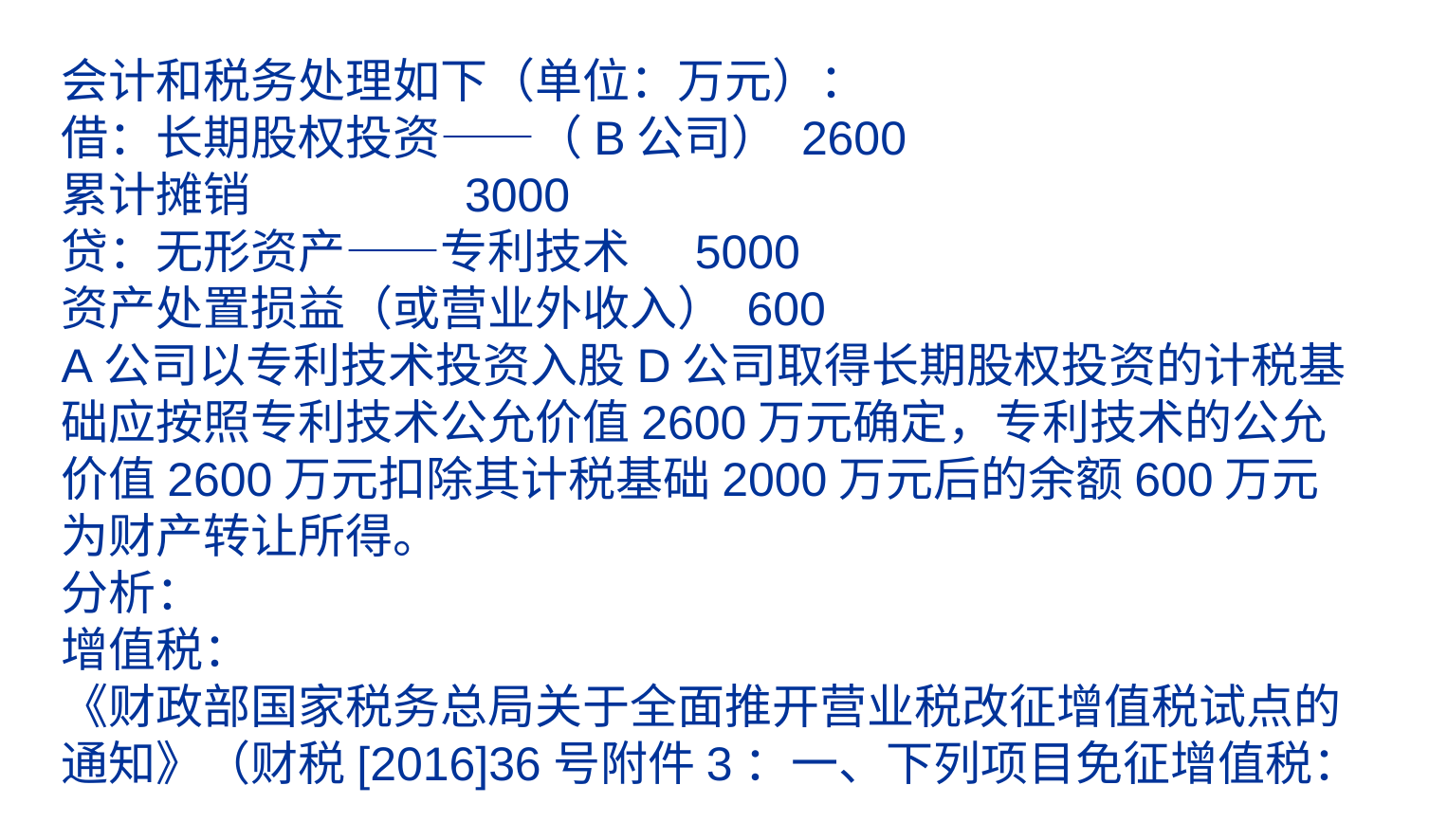

# 会计和税务处理如下（单位：万元）： 借：长期股权投资——（B公司） 2600 累计摊销                   3000 贷：无形资产——专利技术     5000 资产处置损益（或营业外收入） 600 A公司以专利技术投资入股D公司取得长期股权投资的计税基础应按照专利技术公允价值2600万元确定，专利技术的公允价值2600万元扣除其计税基础2000万元后的余额600万元为财产转让所得。 分析： 增值税： 《财政部国家税务总局关于全面推开营业税改征增值税试点的通知》（财税[2016]36号附件3：一、下列项目免征增值税：